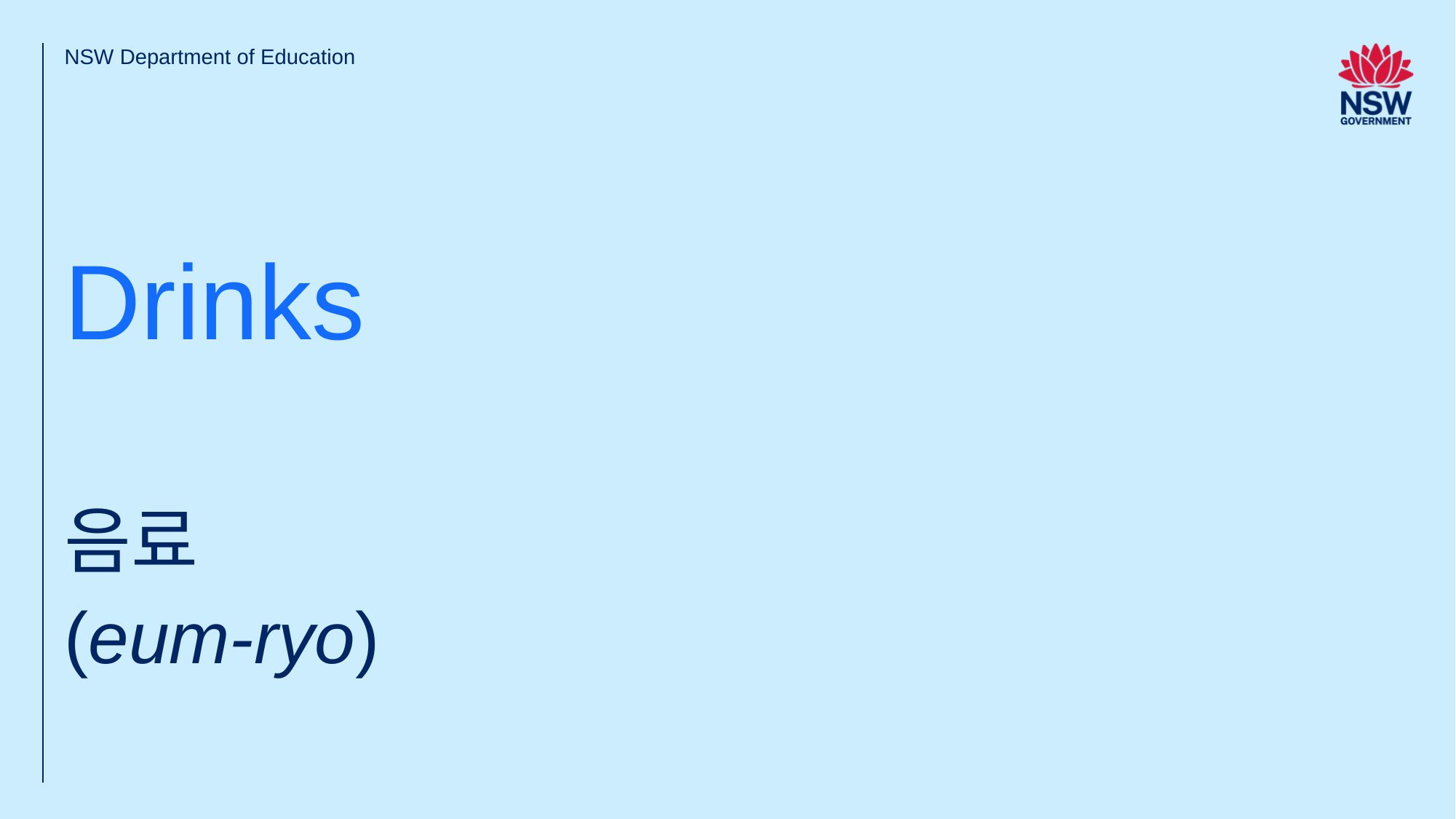

NSW Department of Education
Drinks
# 음료 (eum-ryo)